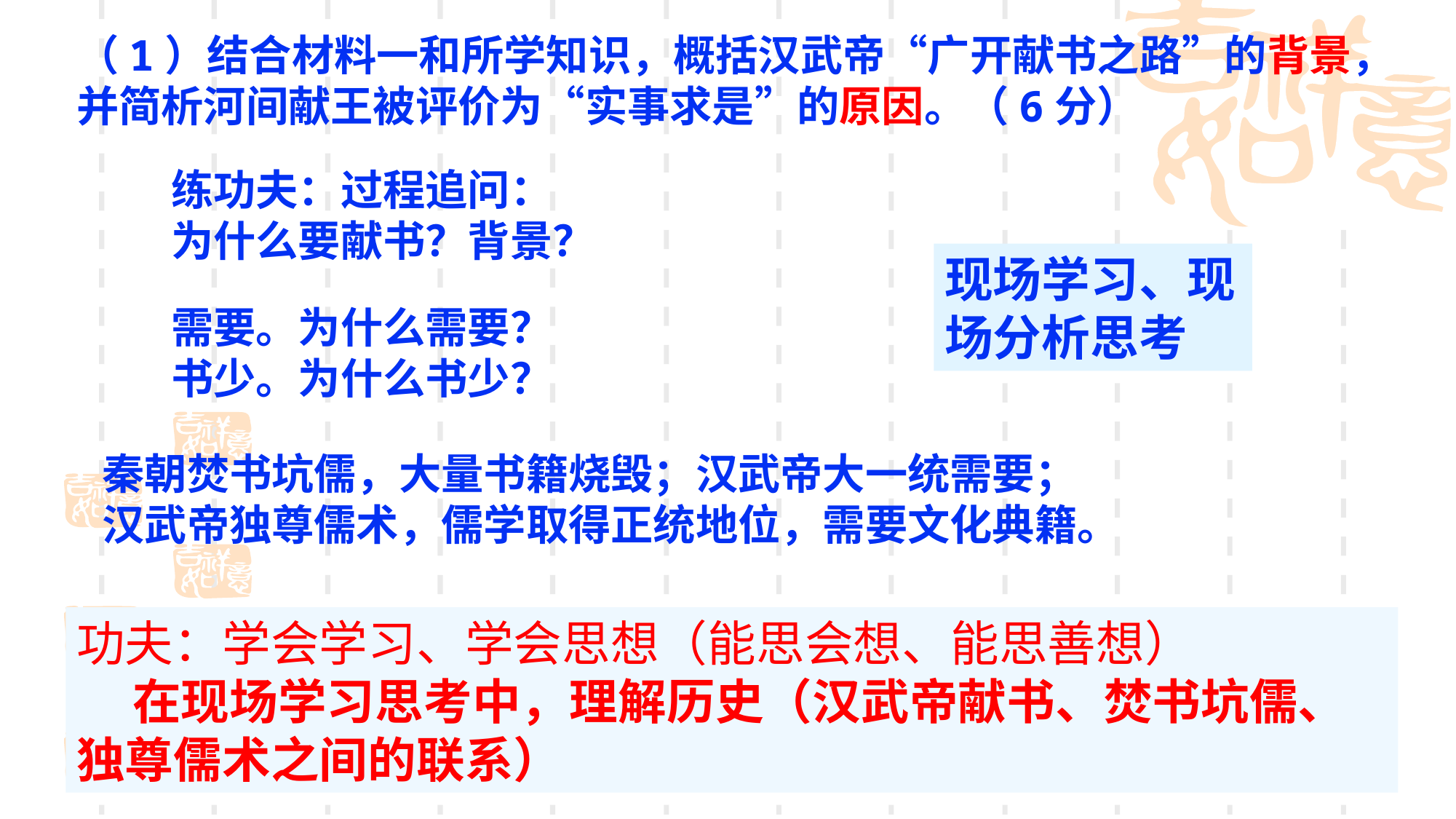

（1）结合材料一和所学知识，概括汉武帝“广开献书之路”的背景，并简析河间献王被评价为“实事求是”的原因。（6分）
练功夫：过程追问：
为什么要献书？背景？
现场学习、现场分析思考
需要。为什么需要？
书少。为什么书少？
秦朝焚书坑儒，大量书籍烧毁；汉武帝大一统需要；汉武帝独尊儒术，儒学取得正统地位，需要文化典籍。
功夫：学会学习、学会思想（能思会想、能思善想）
    在现场学习思考中，理解历史（汉武帝献书、焚书坑儒、独尊儒术之间的联系）